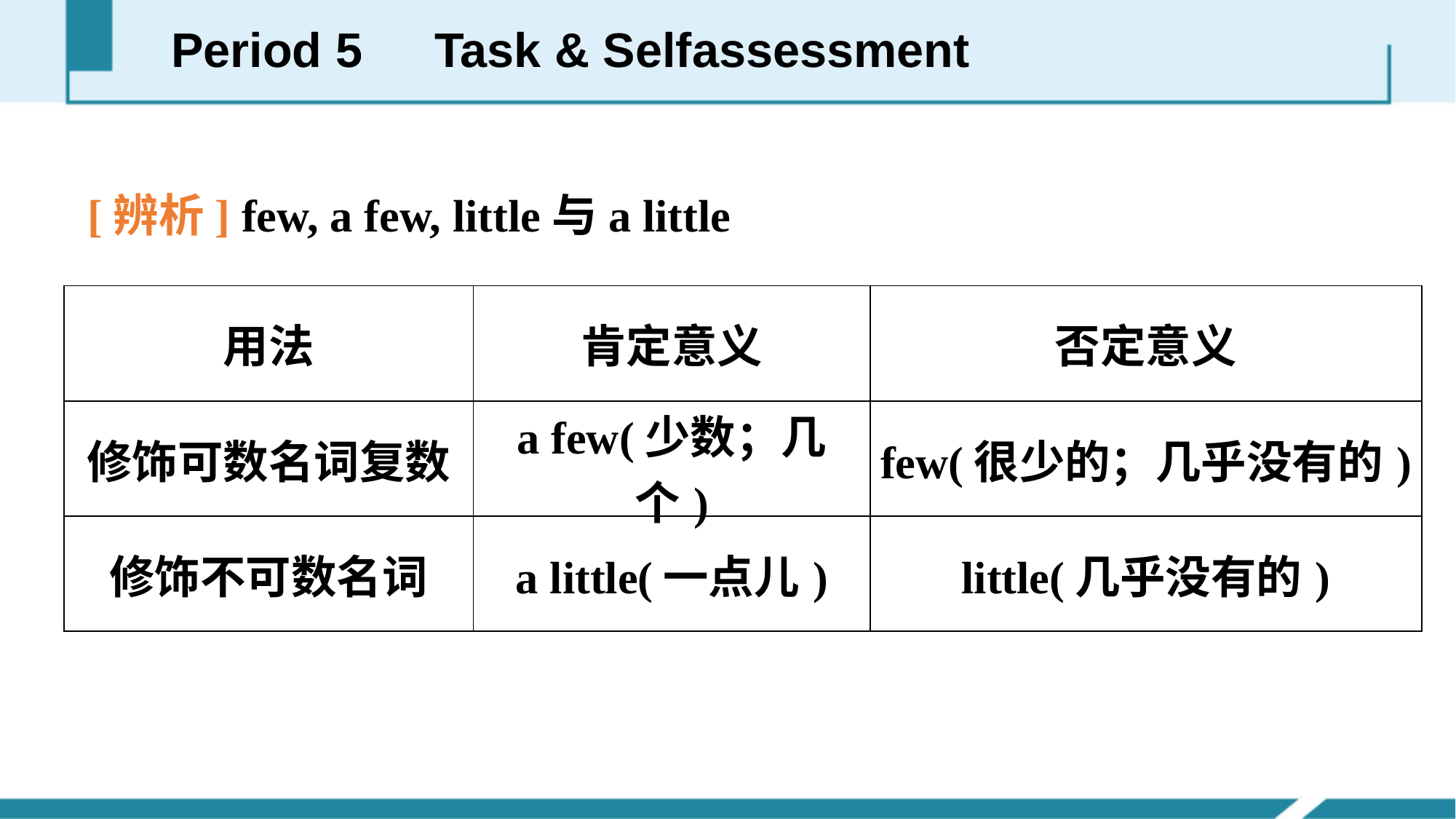

Period 5　Task & Self­assessment
[辨析] few, a few, little与a little
| 用法 | 肯定意义 | 否定意义 |
| --- | --- | --- |
| 修饰可数名词复数 | a few(少数；几个) | few(很少的；几乎没有的) |
| 修饰不可数名词 | a little(一点儿) | little(几乎没有的) |